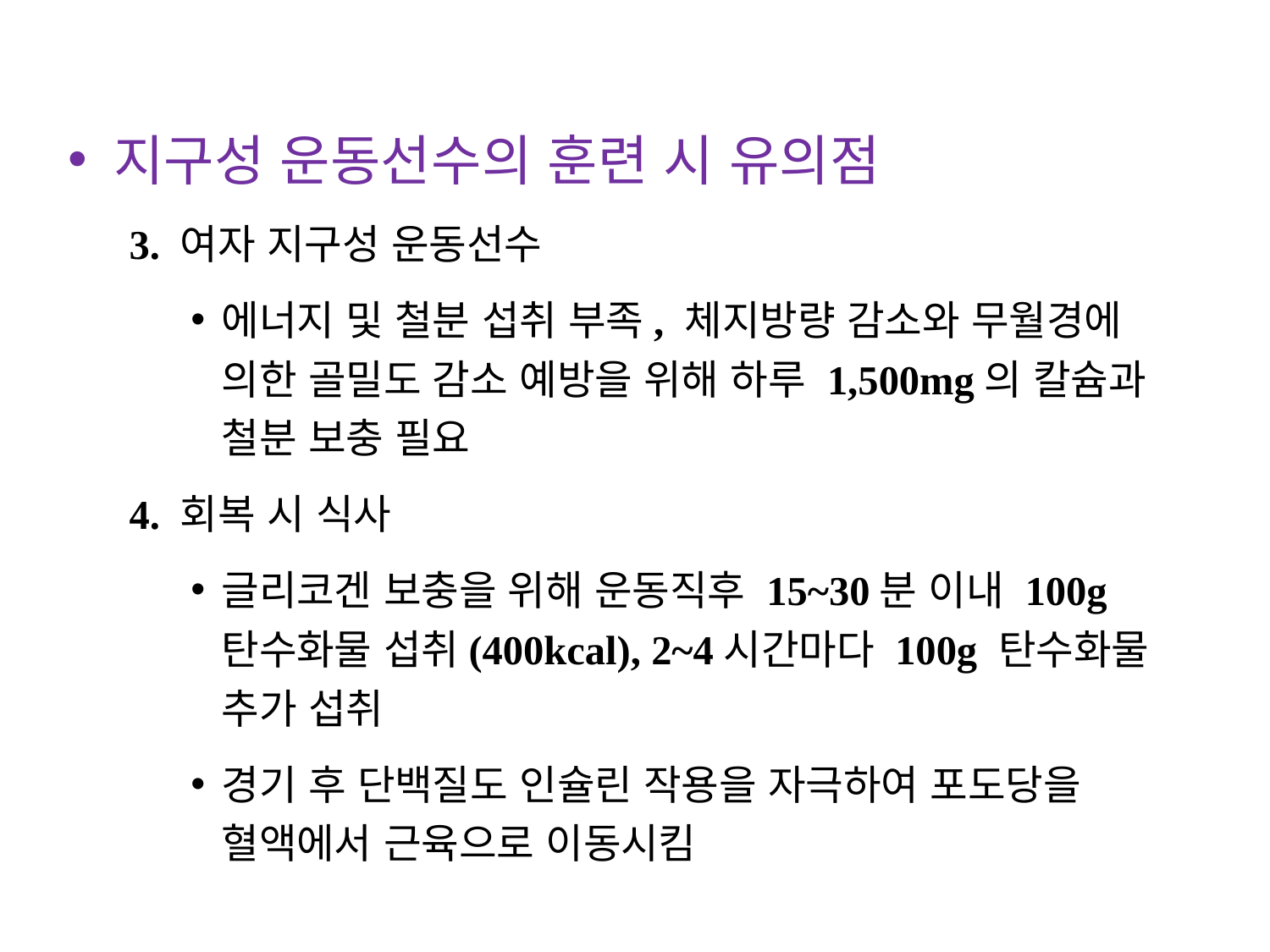

지구성 운동선수의 훈련 시 유의점
3. 여자 지구성 운동선수
에너지 및 철분 섭취 부족, 체지방량 감소와 무월경에 의한 골밀도 감소 예방을 위해 하루 1,500mg의 칼슘과 철분 보충 필요
4. 회복 시 식사
글리코겐 보충을 위해 운동직후 15~30분 이내 100g 탄수화물 섭취(400kcal), 2~4시간마다 100g 탄수화물 추가 섭취
경기 후 단백질도 인슐린 작용을 자극하여 포도당을 혈액에서 근육으로 이동시킴